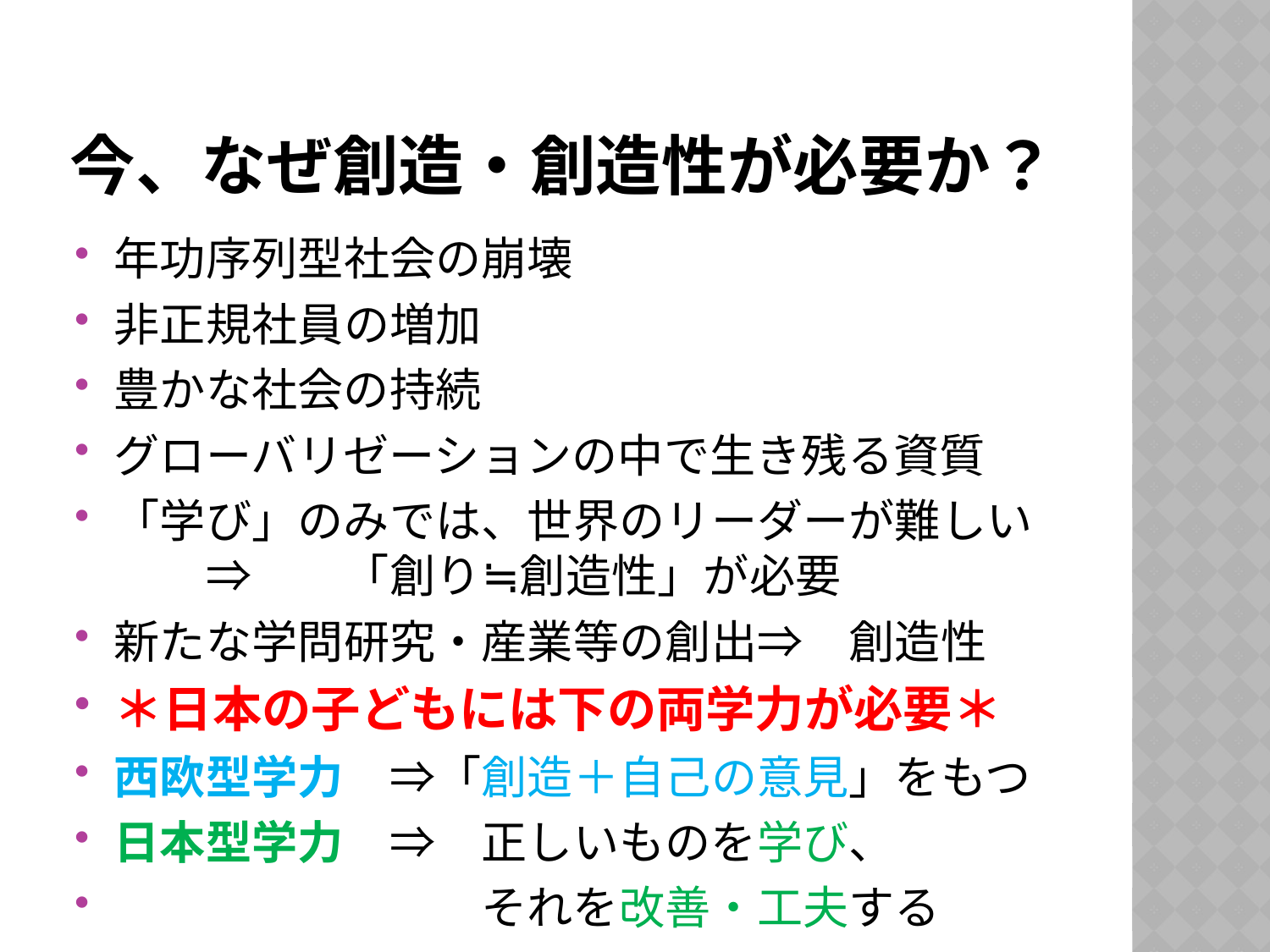

# 今、なぜ創造・創造性が必要か？
年功序列型社会の崩壊
非正規社員の増加
豊かな社会の持続
グローバリゼーションの中で生き残る資質
「学び」のみでは、世界のリーダーが難しい　　⇒　　「創り≒創造性」が必要
新たな学問研究・産業等の創出⇒　創造性
＊日本の子どもには下の両学力が必要＊
西欧型学力　⇒「創造＋自己の意見」をもつ
日本型学力　⇒　正しいものを学び、
　　　　　　　　それを改善・工夫する